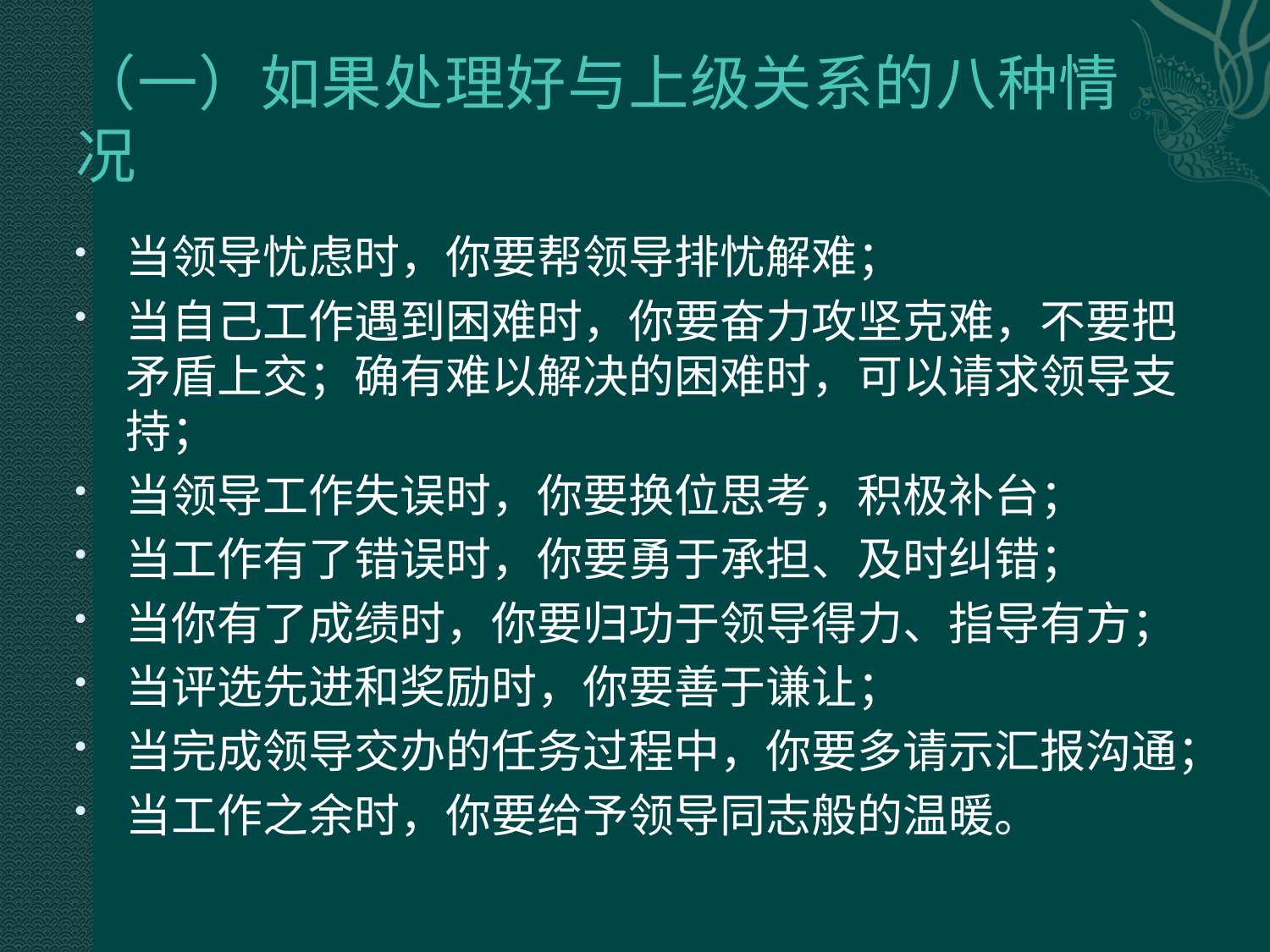

# （一）如果处理好与上级关系的八种情况
当领导忧虑时，你要帮领导排忧解难；
当自己工作遇到困难时，你要奋力攻坚克难，不要把矛盾上交；确有难以解决的困难时，可以请求领导支持；
当领导工作失误时，你要换位思考，积极补台；
当工作有了错误时，你要勇于承担、及时纠错；
当你有了成绩时，你要归功于领导得力、指导有方；
当评选先进和奖励时，你要善于谦让；
当完成领导交办的任务过程中，你要多请示汇报沟通；
当工作之余时，你要给予领导同志般的温暖。